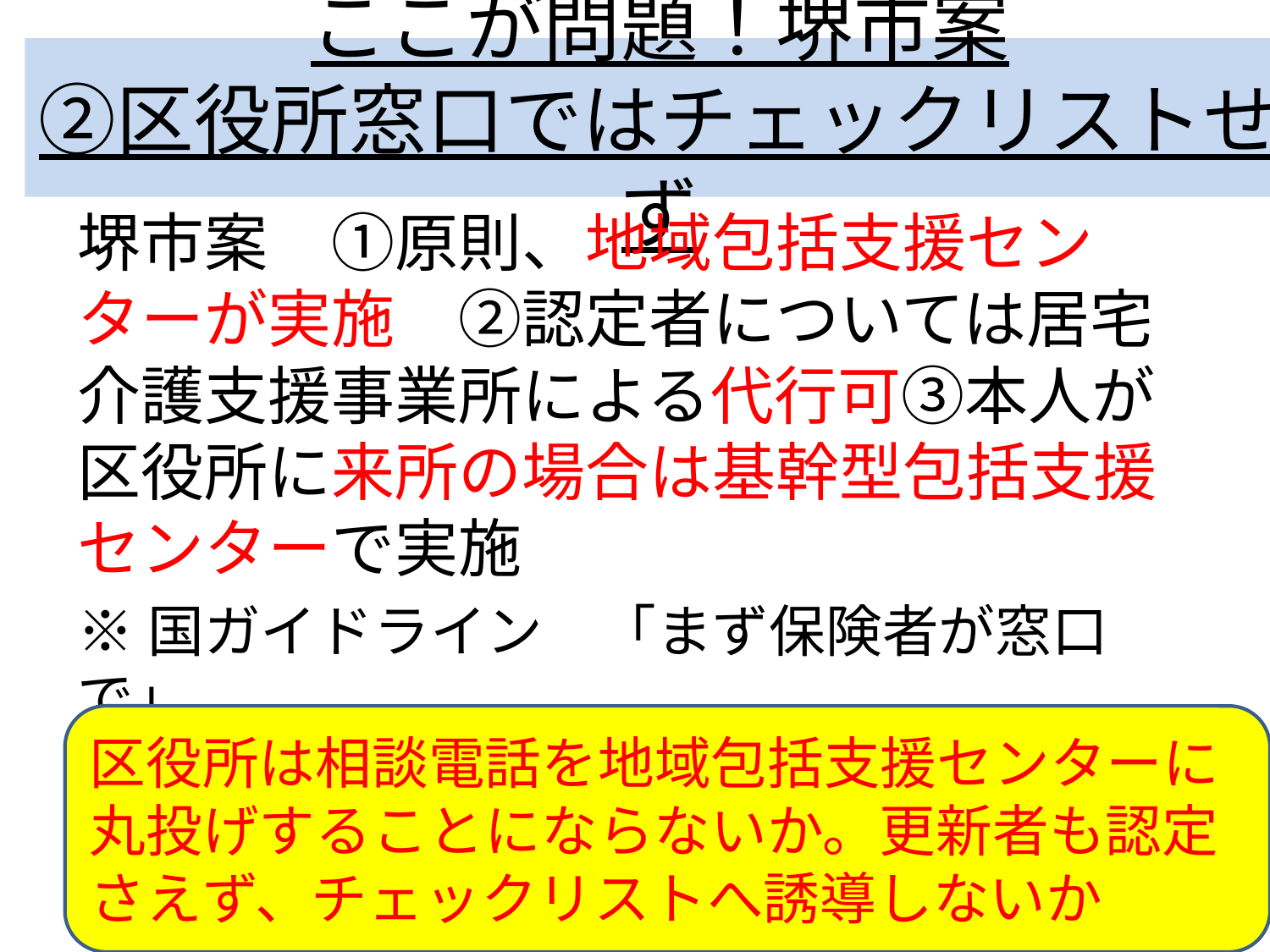

# ここが問題！堺市案 ②区役所窓口ではチェックリストせず
堺市案　①原則、地域包括支援センターが実施　②認定者については居宅介護支援事業所による代行可③本人が区役所に来所の場合は基幹型包括支援センターで実施
※国ガイドライン　「まず保険者が窓口で」
区役所は相談電話を地域包括支援センターに丸投げすることにならないか。更新者も認定さえず、チェックリストへ誘導しないか